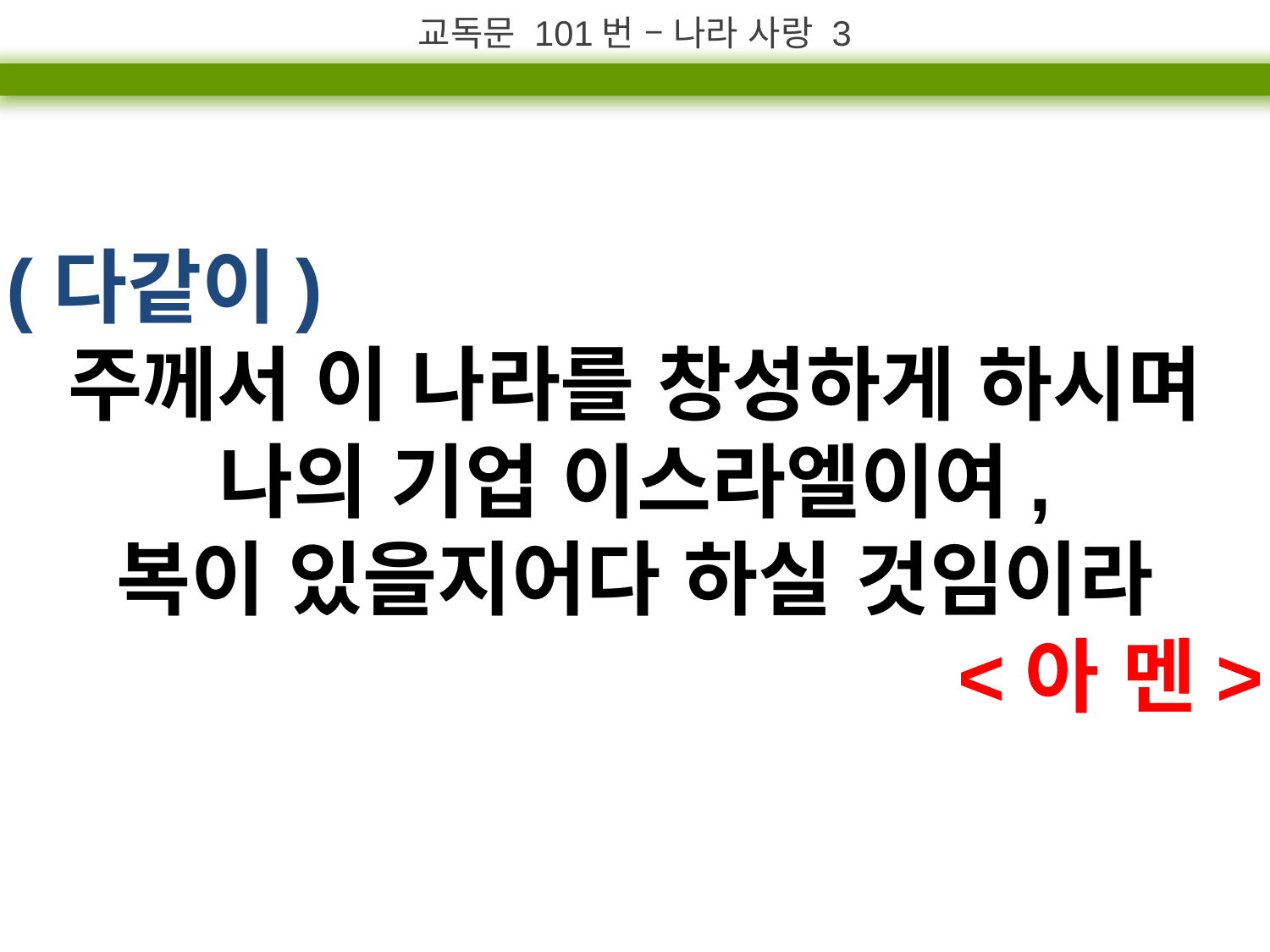

교독문 101번 – 나라 사랑 3

(다같이)
주께서 이 나라를 창성하게 하시며 나의 기업 이스라엘이여,
복이 있을지어다 하실 것임이라
<아 멘>